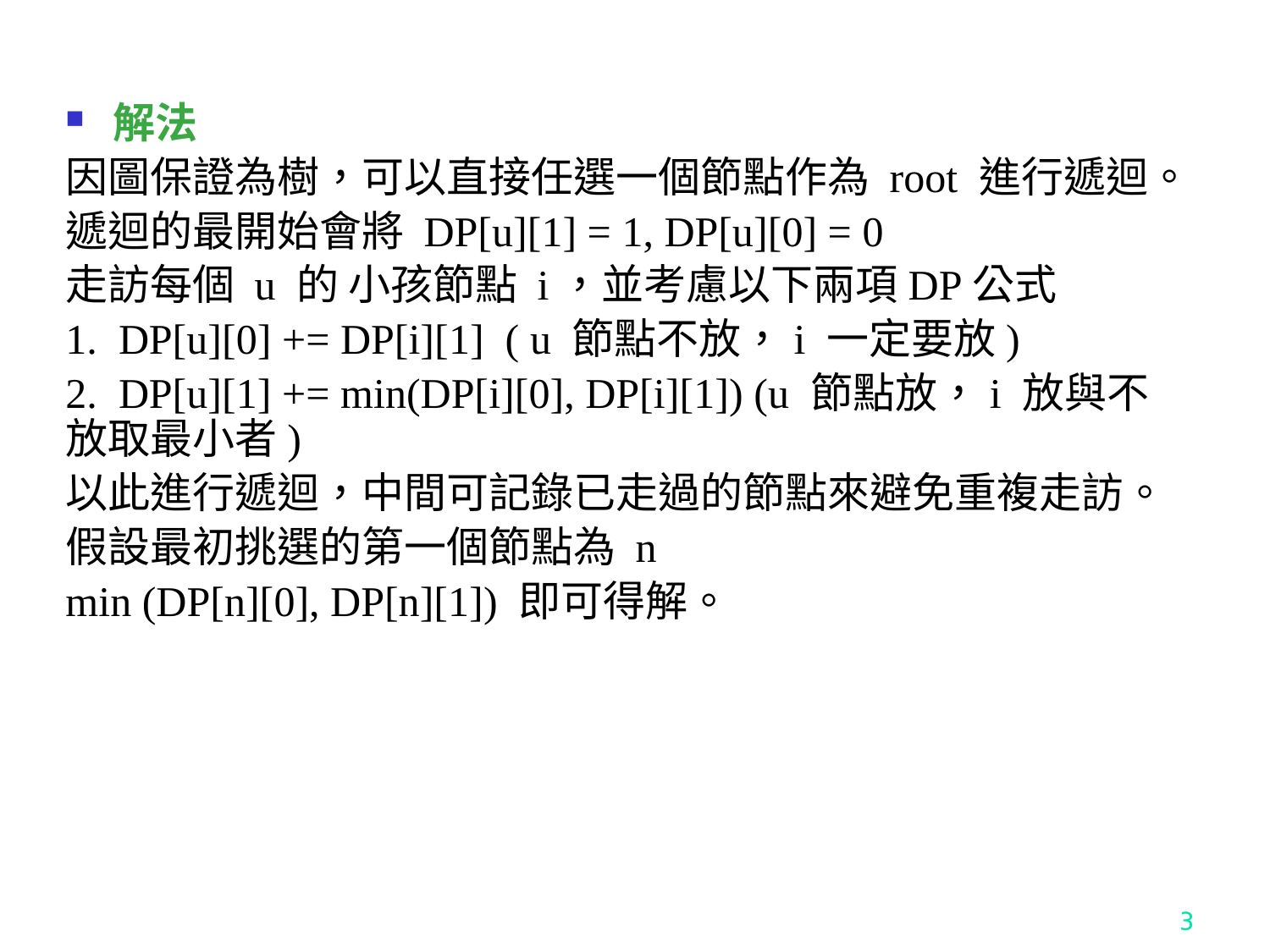

解法
因圖保證為樹，可以直接任選一個節點作為 root 進行遞迴。
遞迴的最開始會將 DP[u][1] = 1, DP[u][0] = 0
走訪每個 u 的 小孩節點 i，並考慮以下兩項DP公式
1.  DP[u][0] += DP[i][1]  ( u 節點不放，i 一定要放)
2.  DP[u][1] += min(DP[i][0], DP[i][1]) (u 節點放，i 放與不放取最小者)
以此進行遞迴，中間可記錄已走過的節點來避免重複走訪。
假設最初挑選的第一個節點為 n
min (DP[n][0], DP[n][1]) 即可得解。
3